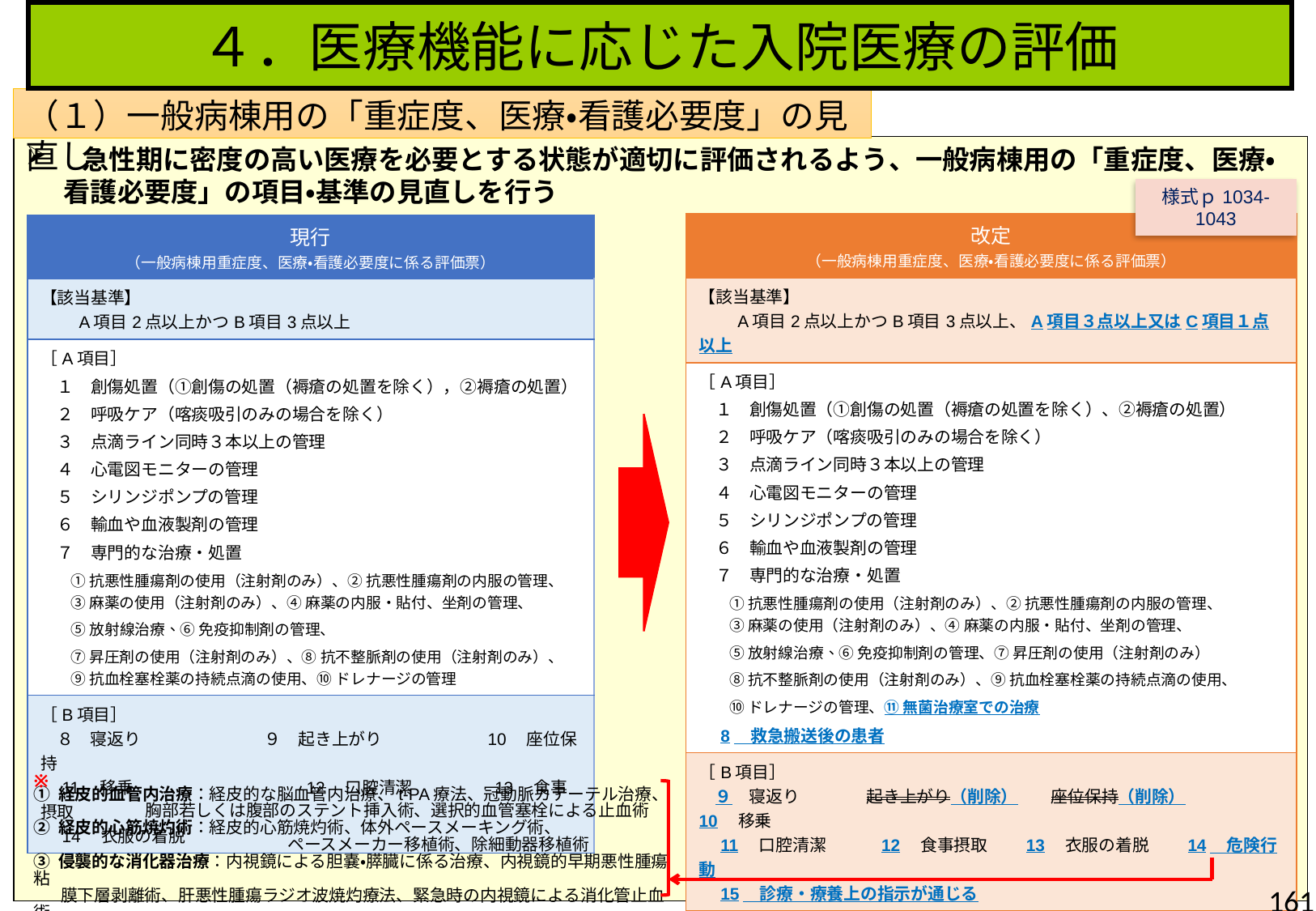

４．医療機能に応じた入院医療の評価
（１）一般病棟用の「重症度、医療・看護必要度」の見直し
  急性期に密度の高い医療を必要とする状態が適切に評価されるよう、一般病棟用の「重症度、医療・看護必要度」の項目・基準の見直しを行う
様式ｐ1034-1043
| 改定 （一般病棟用重症度、医療・看護必要度に係る評価票） |
| --- |
| 【該当基準】 　　A項目2点以上かつB項目3点以上、A項目３点以上又はC項目１点以上 |
| ［A項目］ 　１　創傷処置（①創傷の処置（褥瘡の処置を除く）、②褥瘡の処置） 　２　呼吸ケア（喀痰吸引のみの場合を除く） 　３　点滴ライン同時３本以上の管理 　４　心電図モニターの管理 　５　シリンジポンプの管理 　６　輸血や血液製剤の管理 　７　専門的な治療・処置 　　① 抗悪性腫瘍剤の使用（注射剤のみ）、② 抗悪性腫瘍剤の内服の管理、 　　③ 麻薬の使用（注射剤のみ）、④ 麻薬の内服・貼付、坐剤の管理、 　　⑤ 放射線治療、⑥ 免疫抑制剤の管理、⑦ 昇圧剤の使用（注射剤のみ） 　　⑧ 抗不整脈剤の使用（注射剤のみ）、⑨ 抗血栓塞栓薬の持続点滴の使用、 　　⑩ ドレナージの管理、⑪ 無菌治療室での治療 　8　救急搬送後の患者 |
| ［B項目］ ９　寝返り　　　　起き上がり（削除）　　座位保持（削除）　　　 10　移乗 　11　口腔清潔　　　12　食事摂取　　13　衣服の着脱　　14　危険行動　 　15　診療・療養上の指示が通じる |
| ［C項目］ 　16　開頭の手術 　　　　　 　17　開胸の手術　　　　　　18　開腹の手術　　　　　　　 19　骨の観血的手術 20　胸腔鏡・腹腔鏡手術 21　全身麻酔・脊椎麻酔の手術 22　救命等に係る内科的治療※ |
| 現行 （一般病棟用重症度、医療・看護必要度に係る評価票） |
| --- |
| 【該当基準】 　　A項目2点以上かつB項目3点以上 |
| ［A項目］ 　１　創傷処置（①創傷の処置（褥瘡の処置を除く），②褥瘡の処置） 　２　呼吸ケア（喀痰吸引のみの場合を除く） 　３　点滴ライン同時３本以上の管理 　４　心電図モニターの管理 　５　シリンジポンプの管理 　６　輸血や血液製剤の管理 　７　専門的な治療・処置 　　① 抗悪性腫瘍剤の使用（注射剤のみ）、② 抗悪性腫瘍剤の内服の管理、 　　③ 麻薬の使用（注射剤のみ）、④ 麻薬の内服・貼付、坐剤の管理、 　　⑤ 放射線治療、⑥ 免疫抑制剤の管理、 　　⑦ 昇圧剤の使用（注射剤のみ）、⑧ 抗不整脈剤の使用（注射剤のみ）、 　　⑨ 抗血栓塞栓薬の持続点滴の使用、⑩ ドレナージの管理 |
| ［B項目］ ８　寝返り　　　　　 　９　起き上がり　　　　　　10　座位保持　　　 　 　 　11　移乗　　　　　　　　　　12　口腔清潔　　 　 13　食事摂取 　14　衣服の着脱 |

※
① 経皮的血管内治療：経皮的な脳血管内治療、t-PA療法、冠動脈カテーテル治療、
                            胸部若しくは腹部のステント挿入術、選択的血管塞栓による止血術
② 経皮的心筋焼灼術：経皮的心筋焼灼術、体外ペースメーキング術、
                                                                 ペースメーカー移植術、除細動器移植術
③ 侵襲的な消化器治療：内視鏡による胆嚢・膵臓に係る治療、内視鏡的早期悪性腫瘍粘
      膜下層剥離術、肝悪性腫瘍ラジオ波焼灼療法、緊急時の内視鏡による消化管止血術

161